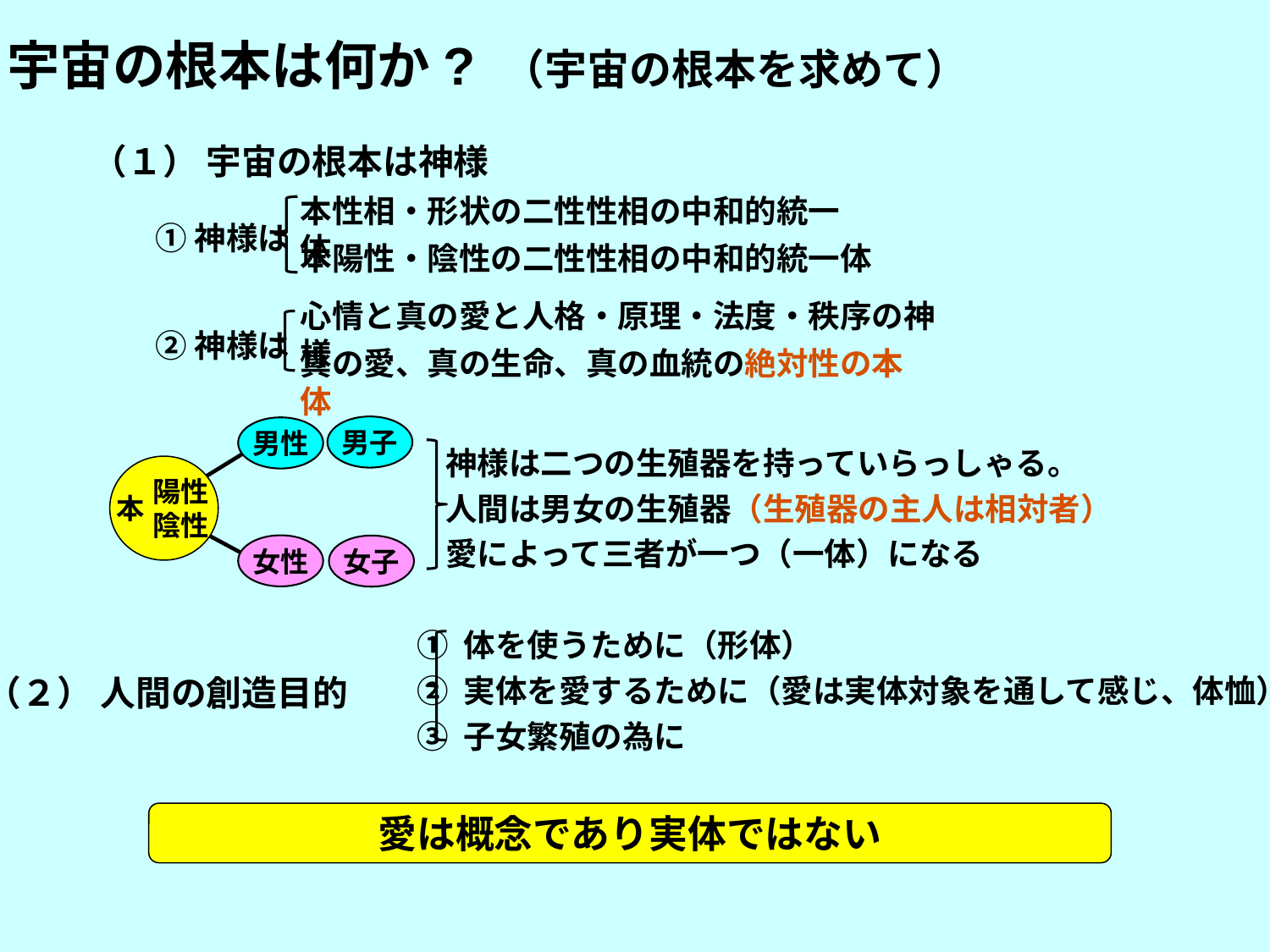

宇宙の根本は何か? （宇宙の根本を求めて）
（１） 宇宙の根本は神様
　　① 神様は

　　② 神様は
本性相・形状の二性性相の中和的統一体

本陽性・陰性の二性性相の中和的統一体
心情と真の愛と人格・原理・法度・秩序の神様

真の愛、真の生命、真の血統の絶対性の本体
男子
男性

神様は二つの生殖器を持っていらっしゃる。
人間は男女の生殖器（生殖器の主人は相対者）
愛によって三者が一つ（一体）になる

　 陽性
　 陰性
本

女性
女子
① 体を使うために（形体）
② 実体を愛するために（愛は実体対象を通して感じ、体恤）
③ 子女繁殖の為に

（２） 人間の創造目的
愛は概念であり実体ではない